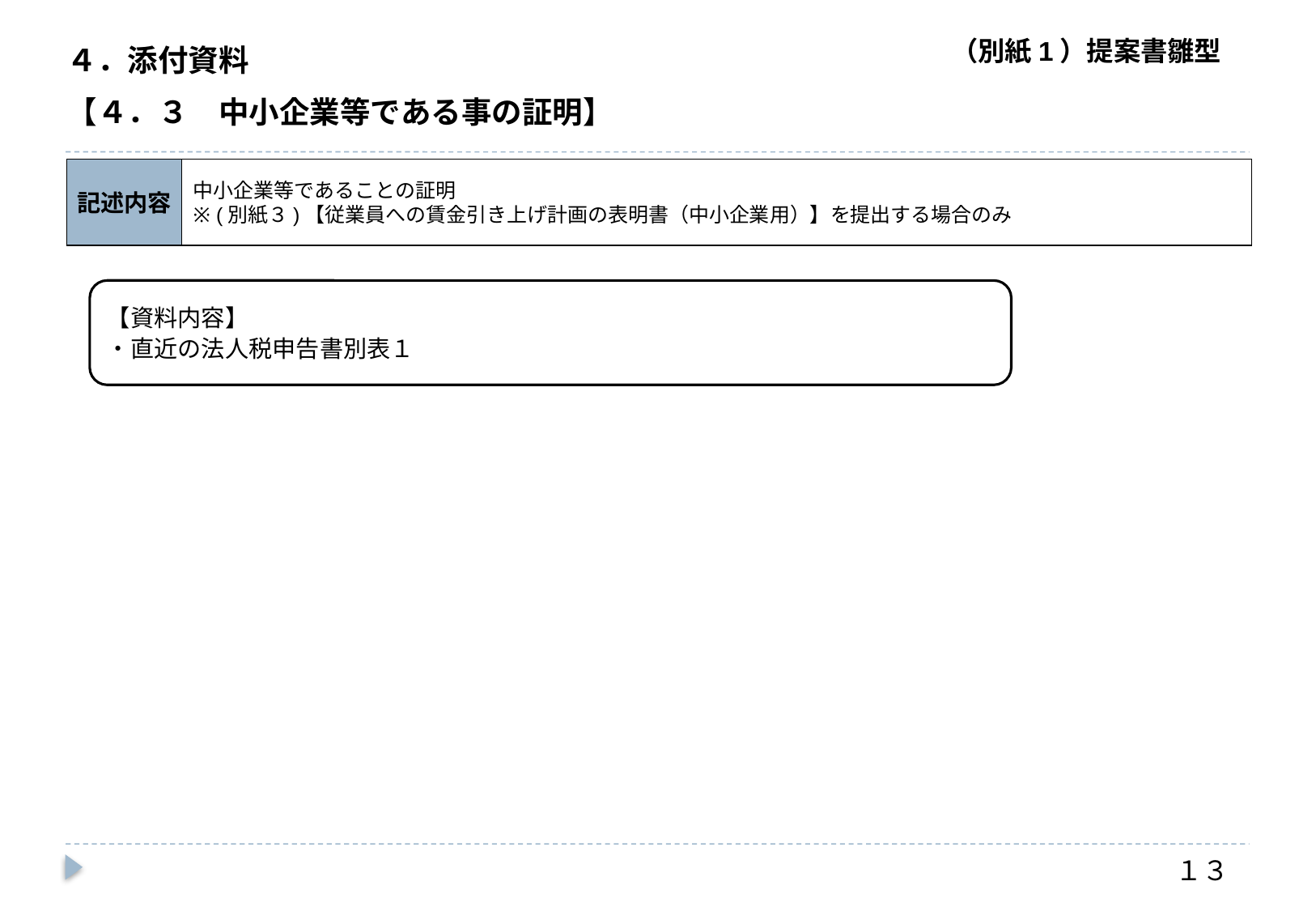

４．添付資料
【４．３　中小企業等である事の証明】
記述内容
中小企業等であることの証明
※ (別紙３)【従業員への賃金引き上げ計画の表明書（中小企業用）】を提出する場合のみ
【資料内容】
・直近の法人税申告書別表１
１３